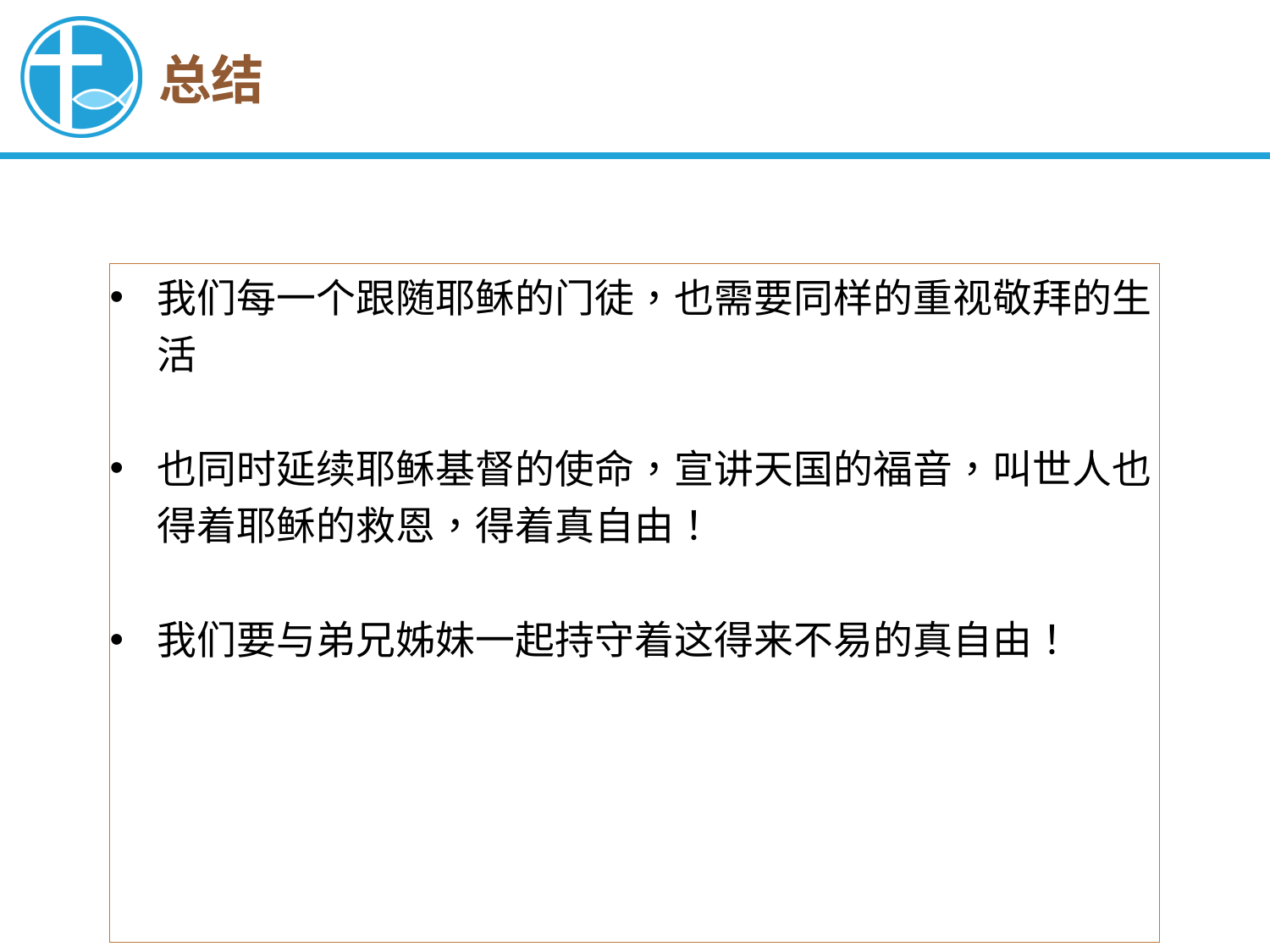

总结
我们每一个跟随耶稣的门徒，也需要同样的重视敬拜的生活

也同时延续耶稣基督的使命，宣讲天国的福音，叫世人也得着耶稣的救恩，得着真自由！

我们要与弟兄姊妹一起持守着这得来不易的真自由！